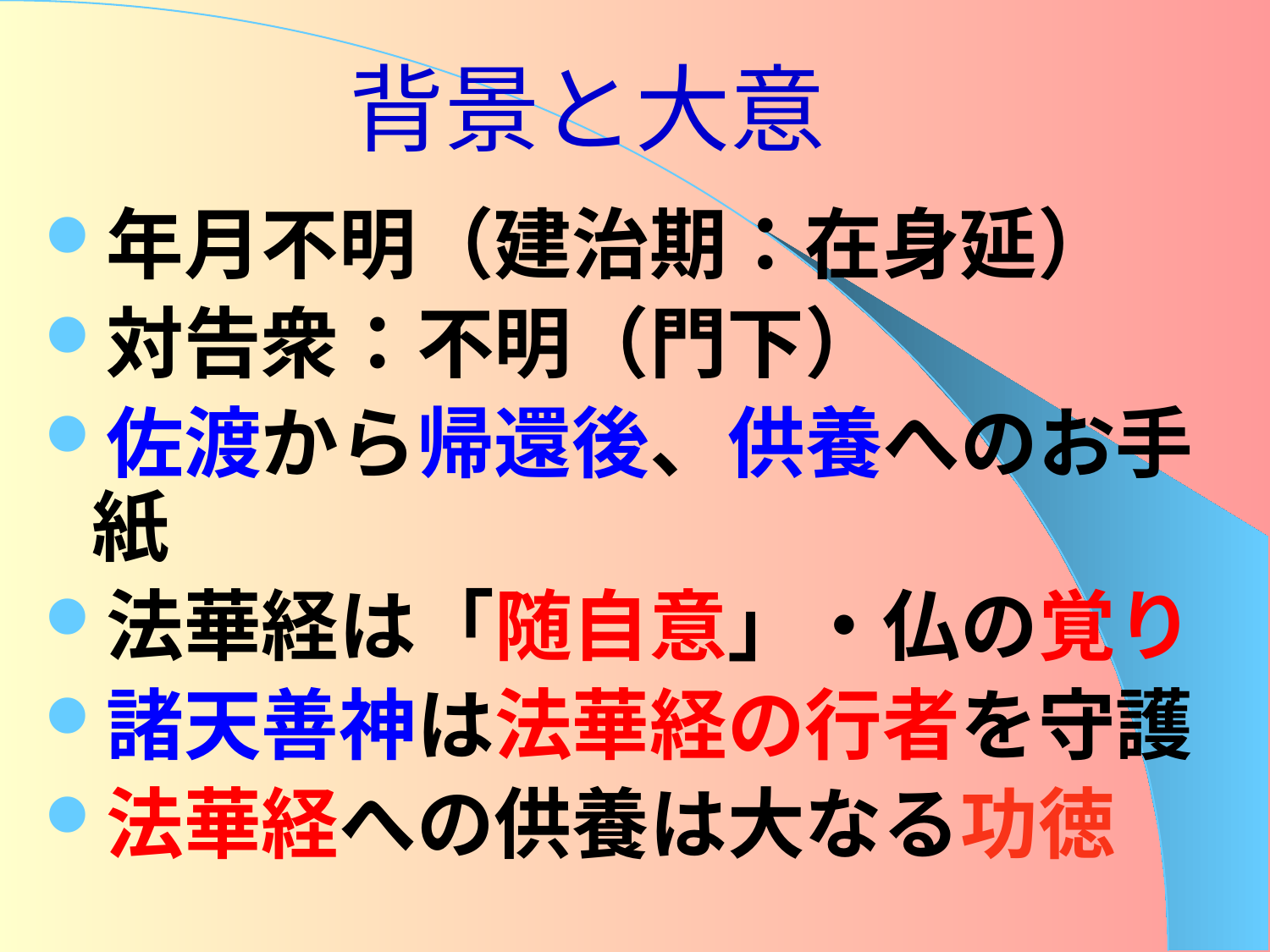

# 背景と大意
年月不明（建治期：在身延）
対告衆：不明（門下）
佐渡から帰還後、供養へのお手紙
法華経は「随自意」・仏の覚り
諸天善神は法華経の行者を守護
法華経への供養は大なる功徳